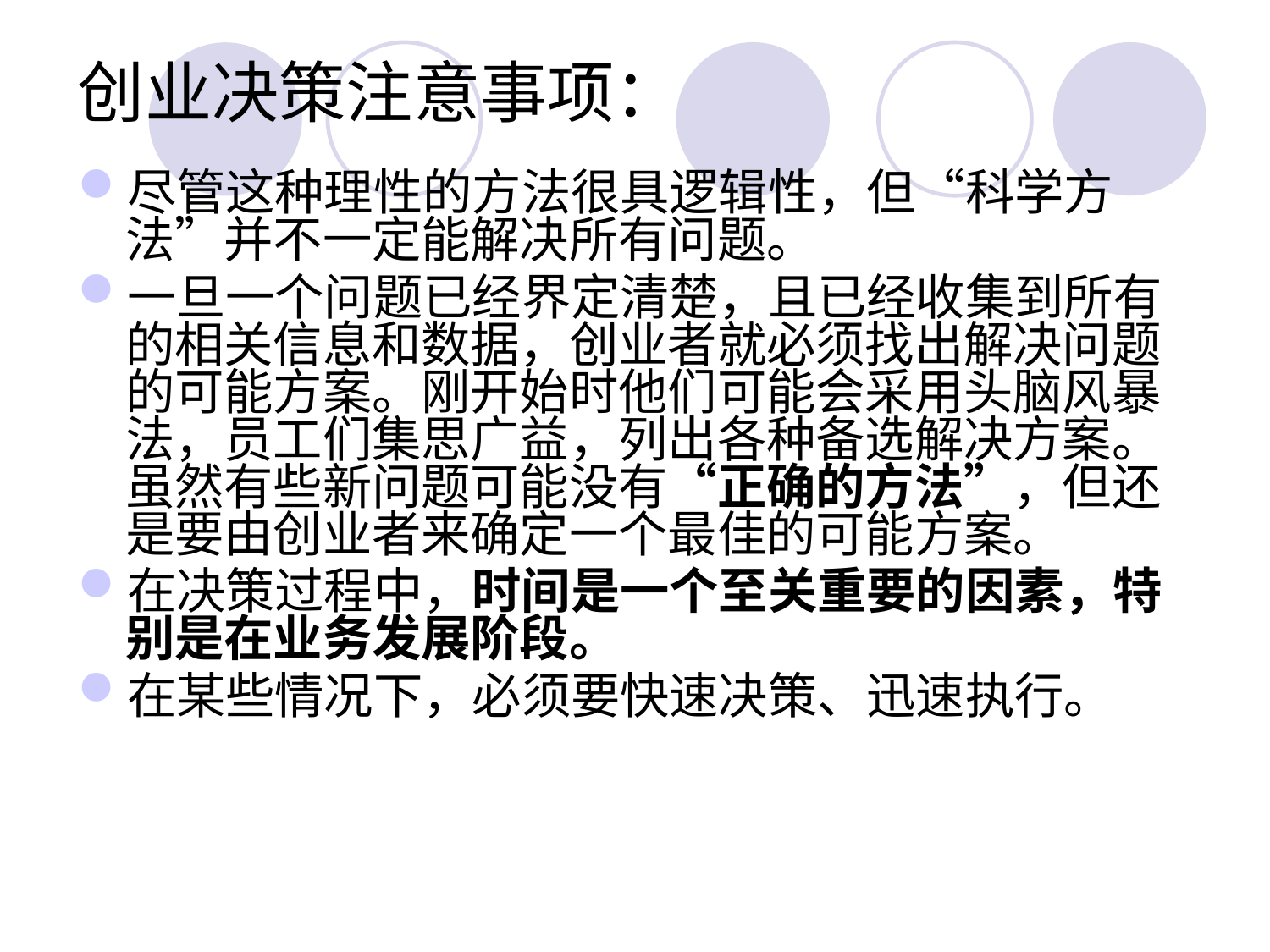

# 创业决策注意事项：
尽管这种理性的方法很具逻辑性，但“科学方法”并不一定能解决所有问题。
一旦一个问题已经界定清楚，且已经收集到所有的相关信息和数据，创业者就必须找出解决问题的可能方案。刚开始时他们可能会采用头脑风暴法，员工们集思广益，列出各种备选解决方案。虽然有些新问题可能没有“正确的方法”，但还是要由创业者来确定一个最佳的可能方案。
在决策过程中，时间是一个至关重要的因素，特别是在业务发展阶段。
在某些情况下，必须要快速决策、迅速执行。